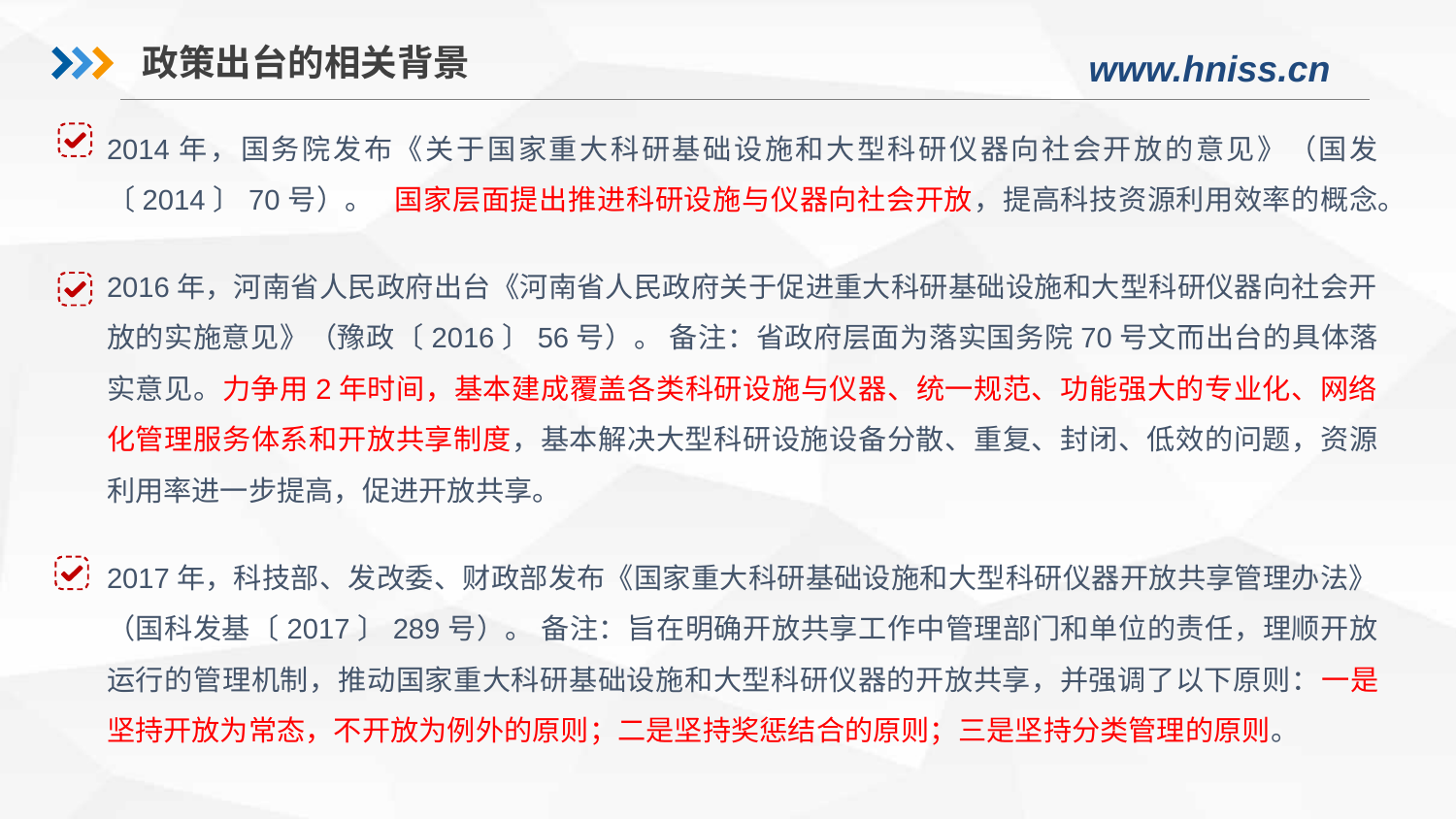

政策出台的相关背景
2014年，国务院发布《关于国家重大科研基础设施和大型科研仪器向社会开放的意见》（国发〔2014〕70号）。   国家层面提出推进科研设施与仪器向社会开放，提高科技资源利用效率的概念。
2016年，河南省人民政府出台《河南省人民政府关于促进重大科研基础设施和大型科研仪器向社会开放的实施意见》（豫政〔2016〕56号）。 备注：省政府层面为落实国务院70号文而出台的具体落实意见。力争用2年时间，基本建成覆盖各类科研设施与仪器、统一规范、功能强大的专业化、网络化管理服务体系和开放共享制度，基本解决大型科研设施设备分散、重复、封闭、低效的问题，资源利用率进一步提高，促进开放共享。
2017年，科技部、发改委、财政部发布《国家重大科研基础设施和大型科研仪器开放共享管理办法》（国科发基〔2017〕289号）。 备注：旨在明确开放共享工作中管理部门和单位的责任，理顺开放运行的管理机制，推动国家重大科研基础设施和大型科研仪器的开放共享，并强调了以下原则：一是坚持开放为常态，不开放为例外的原则；二是坚持奖惩结合的原则；三是坚持分类管理的原则。